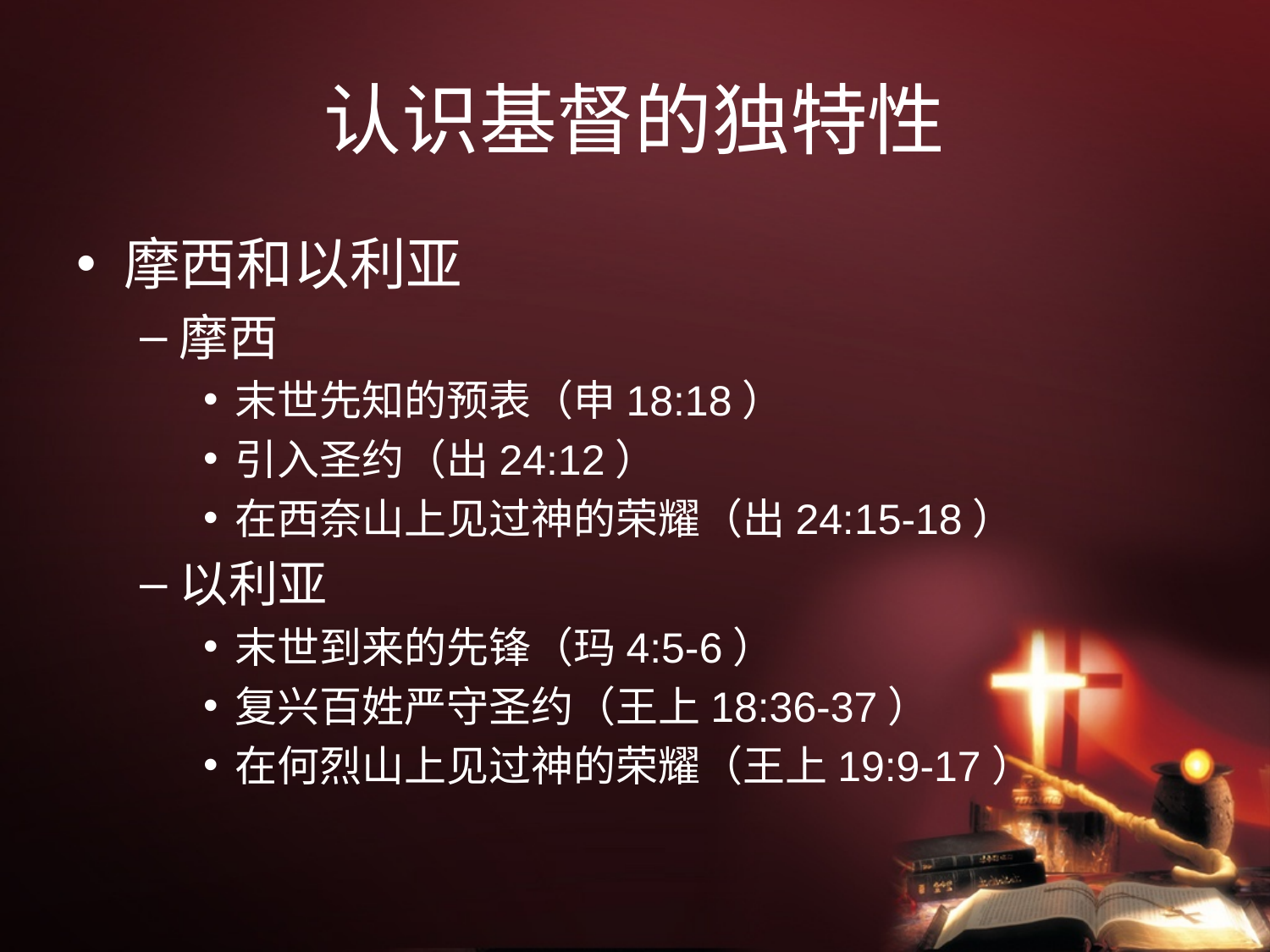

# 认识基督的独特性
摩西和以利亚
摩西
末世先知的预表（申18:18）
引入圣约（出24:12）
在西奈山上见过神的荣耀（出24:15-18）
以利亚
末世到来的先锋（玛4:5-6）
复兴百姓严守圣约（王上18:36-37）
在何烈山上见过神的荣耀（王上19:9-17）